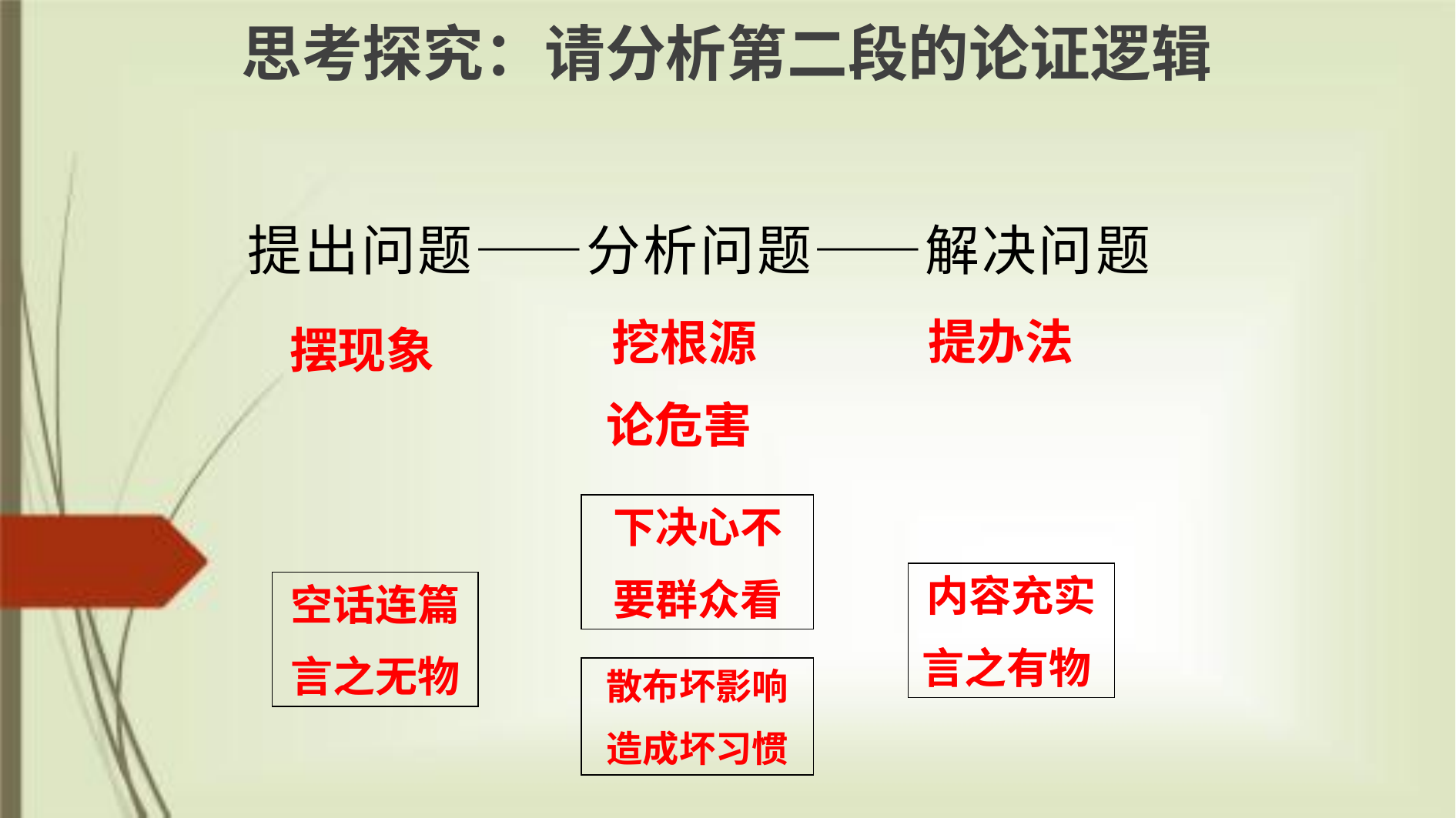

思考探究：请分析第二段的论证逻辑
提出问题——分析问题——解决问题
挖根源
论危害
提办法
摆现象
下决心不
要群众看
内容充实
言之有物
空话连篇
言之无物
散布坏影响
造成坏习惯